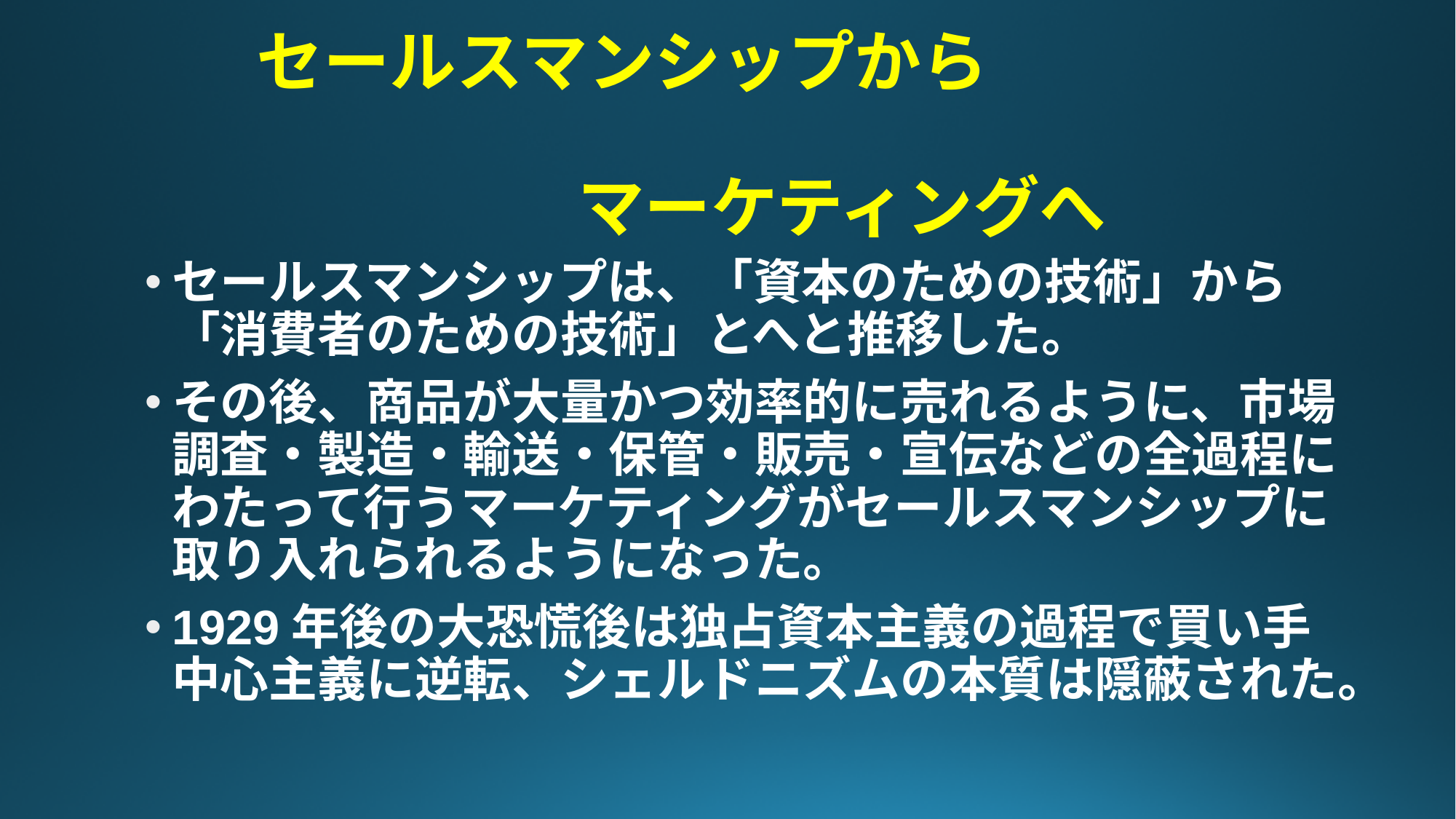

# セールスマンシップから　　　　　　 　　　　　　　マーケティングへ
セールスマンシップは、「資本のための技術」から「消費者のための技術」とへと推移した。
その後、商品が大量かつ効率的に売れるように、市場調査・製造・輸送・保管・販売・宣伝などの全過程にわたって行うマーケティングがセールスマンシップに取り入れられるようになった。
1929年後の大恐慌後は独占資本主義の過程で買い手中心主義に逆転、シェルドニズムの本質は隠蔽された。